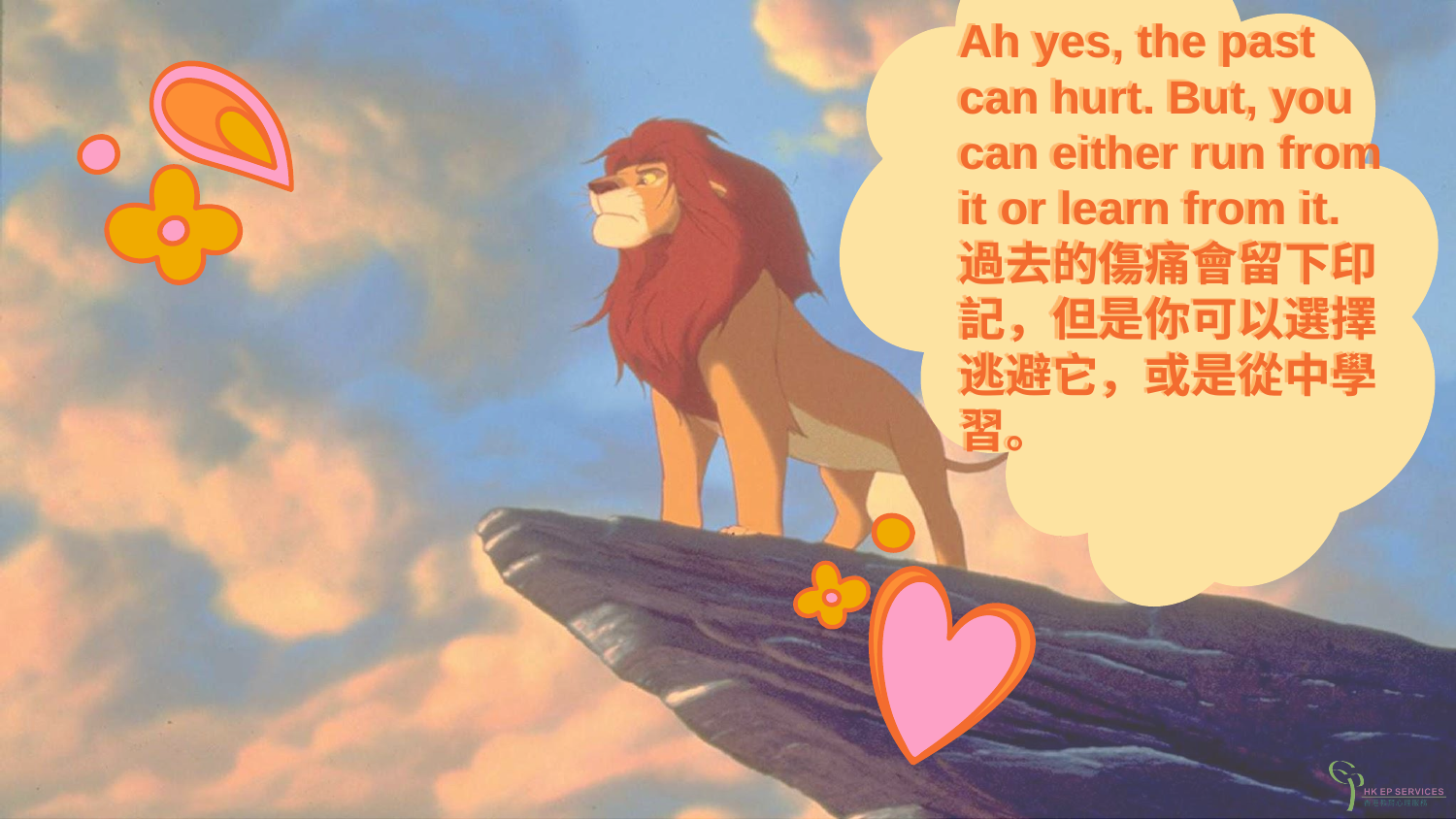

# Ah yes, the past can hurt. But, you can either run from it or learn from it. 過去的傷痛會留下印記，但是你可以選擇逃避它，或是從中學習。